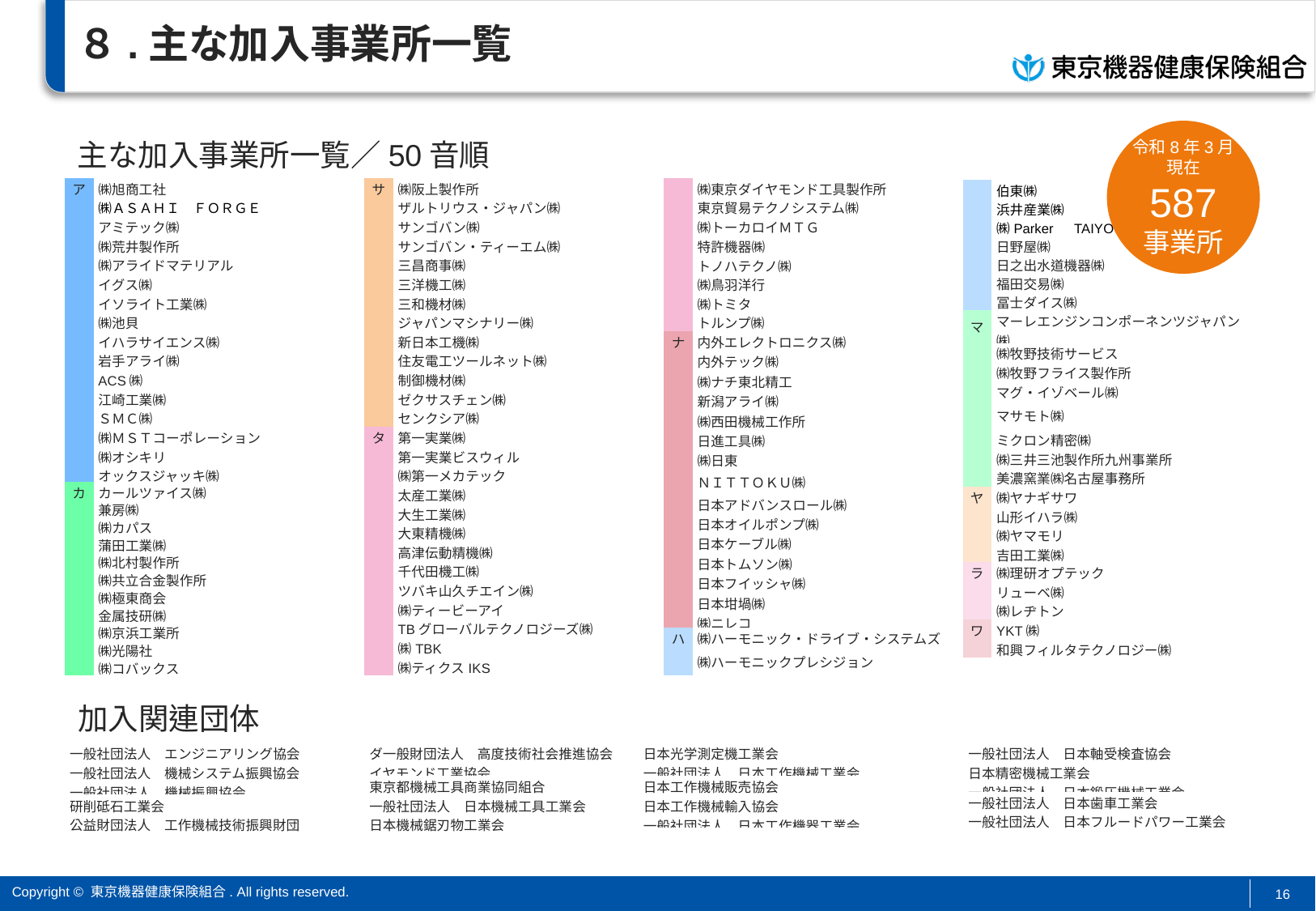

# ８.主な加入事業所一覧
令和8年3月
現在
587
事業所
主な加入事業所一覧／50音順
| ア | ㈱旭商工社 |
| --- | --- |
|  | ㈱ＡＳＡＨＩ　ＦＯＲＧＥ |
|  | アミテック㈱ |
|  | ㈱荒井製作所 |
|  | ㈱アライドマテリアル |
|  | イグス㈱ |
|  | イソライト工業㈱ |
|  | ㈱池貝 |
|  | イハラサイエンス㈱ |
|  | 岩手アライ㈱ |
|  | ACS㈱ |
|  | 江崎工業㈱ |
|  | ＳＭＣ㈱ |
|  | ㈱ＭＳＴコーポレーション |
|  | ㈱オシキリ |
|  | オックスジャッキ㈱ |
| サ | ㈱阪上製作所 |
| --- | --- |
|  | ザルトリウス・ジャパン㈱ |
|  | サンゴバン㈱ |
|  | サンゴバン・ティーエム㈱ |
|  | 三昌商事㈱ |
|  | 三洋機工㈱ |
|  | 三和機材㈱ |
|  | ジャパンマシナリー㈱ |
|  | 新日本工機㈱ |
|  | 住友電工ツールネット㈱ |
|  | 制御機材㈱ |
|  | ゼクサスチェン㈱ |
|  | センクシア㈱ |
|  | ㈱東京ダイヤモンド工具製作所 |
| --- | --- |
|  | 東京貿易テクノシステム㈱ |
|  | ㈱トーカロイＭＴＧ |
|  | 特許機器㈱ |
|  | トノハテクノ㈱ |
|  | ㈱鳥羽洋行 |
|  | ㈱トミタ |
|  | トルンプ㈱ |
|  | 伯東㈱ |
| --- | --- |
|  | 浜井産業㈱ |
|  | ㈱Parker　TAIYO |
|  | 日野屋㈱ |
|  | 日之出水道機器㈱ |
|  | 福田交易㈱ |
|  | 冨士ダイス㈱ |
| マ | マーレエンジンコンポーネンツジャパン㈱ |
| --- | --- |
|  | ㈱牧野技術サービス |
|  | ㈱牧野フライス製作所 |
|  | マグ・イゾベール㈱ |
|  | マサモト㈱ |
|  | ミクロン精密㈱ |
|  | ㈱三井三池製作所九州事業所 |
|  | 美濃窯業㈱名古屋事務所 |
|  | ㈱守谷商会 |
| ナ | 内外エレクトロニクス㈱ |
| --- | --- |
|  | 内外テック㈱ |
|  | ㈱ナチ東北精工 |
|  | 新潟アライ㈱ |
|  | ㈱西田機械工作所 |
|  | 日進工具㈱ |
|  | ㈱日東 |
|  | ＮＩＴＴＯＫＵ㈱ |
|  | 日本アドバンスロール㈱ |
|  | 日本オイルポンプ㈱ |
|  | 日本ケーブル㈱ |
|  | 日本トムソン㈱ |
|  | 日本フイッシャ㈱ |
|  | 日本坩堝㈱ |
|  | ㈱ニレコ |
| タ | 第一実業㈱ |
| --- | --- |
|  | 第一実業ビスウィル |
|  | ㈱第一メカテック |
|  | 太産工業㈱ |
|  | 大生工業㈱ |
|  | 大東精機㈱ |
|  | 高津伝動精機㈱ |
|  | 千代田機工㈱ |
|  | ツバキ山久チエイン㈱ |
|  | ㈱ティービーアイ |
|  | TBグローバルテクノロジーズ㈱ |
|  | ㈱TBK |
|  | ㈱ティクスIKS |
| カ | カールツァイス㈱ |
| --- | --- |
|  | 兼房㈱ |
|  | ㈱カパス |
|  | 蒲田工業㈱ |
|  | ㈱北村製作所 |
|  | ㈱共立合金製作所 |
|  | ㈱極東商会 |
|  | 金属技研㈱ |
|  | ㈱京浜工業所 |
|  | ㈱光陽社 |
|  | ㈱コバックス |
| ヤ | ㈱ヤナギサワ |
| --- | --- |
|  | 山形イハラ㈱ |
|  | ㈱ヤマモリ |
|  | 吉田工業㈱ |
| ラ | ㈱理研オプテック |
| --- | --- |
|  | リューベ㈱ |
|  | ㈱レヂトン |
| ワ | YKT㈱ |
| --- | --- |
|  | 和興フィルタテクノロジー㈱ |
| ハ | ㈱ハーモニック・ドライブ・システムズ |
| --- | --- |
|  | ㈱ハーモニックプレシジョン |
加入関連団体
| ダ一般財団法人　高度技術社会推進協会 イヤモンド工業協会 |
| --- |
| 東京都機械工具商業協同組合 |
| 一般社団法人　日本機械工具工業会 |
| 日本機械鋸刃物工業会 |
|  |
| 日本光学測定機工業会 一般社団法人　日本工作機械工業会 |
| --- |
| 日本工作機械販売協会 |
| 日本工作機械輸入協会 一般社団法人　日本工作機器工業会 |
|  |
|  |
| 一般社団法人　日本軸受検査協会 日本精密機械工業会 一般社団法人　日本鍛圧機械工業会 |
| --- |
| 一般社団法人　日本歯車工業会 |
| 一般社団法人　日本フルードパワー工業会 |
| 一般社団法人　エンジニアリング協会 |
| --- |
| 一般社団法人　機械システム振興協会 一般社団法人　機械振興協会 |
| 研削砥石工業会 |
| 公益財団法人　工作機械技術振興財団 |
|  |
16